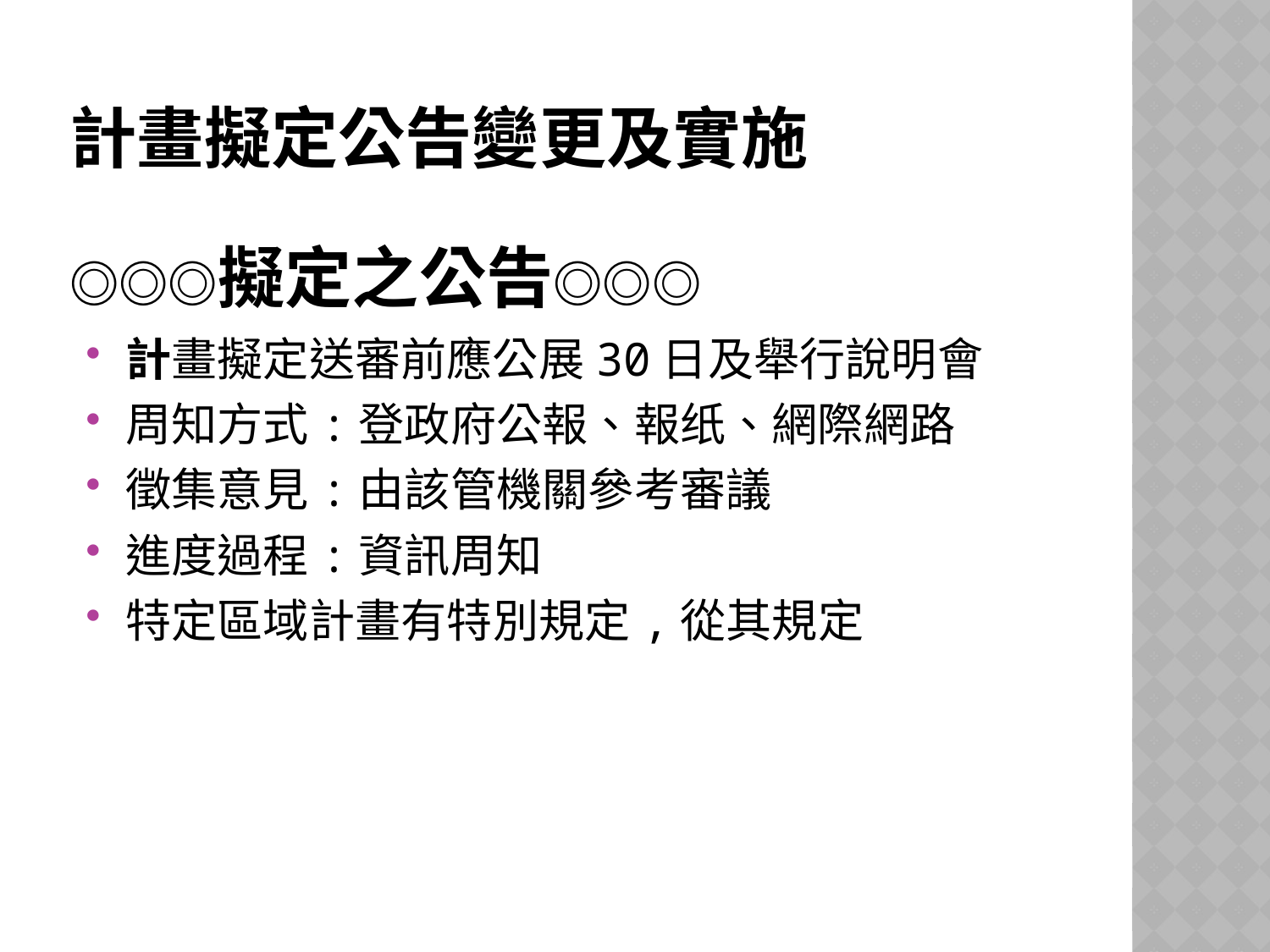

# 計畫擬定公告變更及實施 ◎◎◎擬定之公告◎◎◎
計畫擬定送審前應公展30日及舉行說明會
周知方式:登政府公報、報纸、網際網路
徵集意見:由該管機關參考審議
進度過程:資訊周知
特定區域計畫有特別規定,從其規定